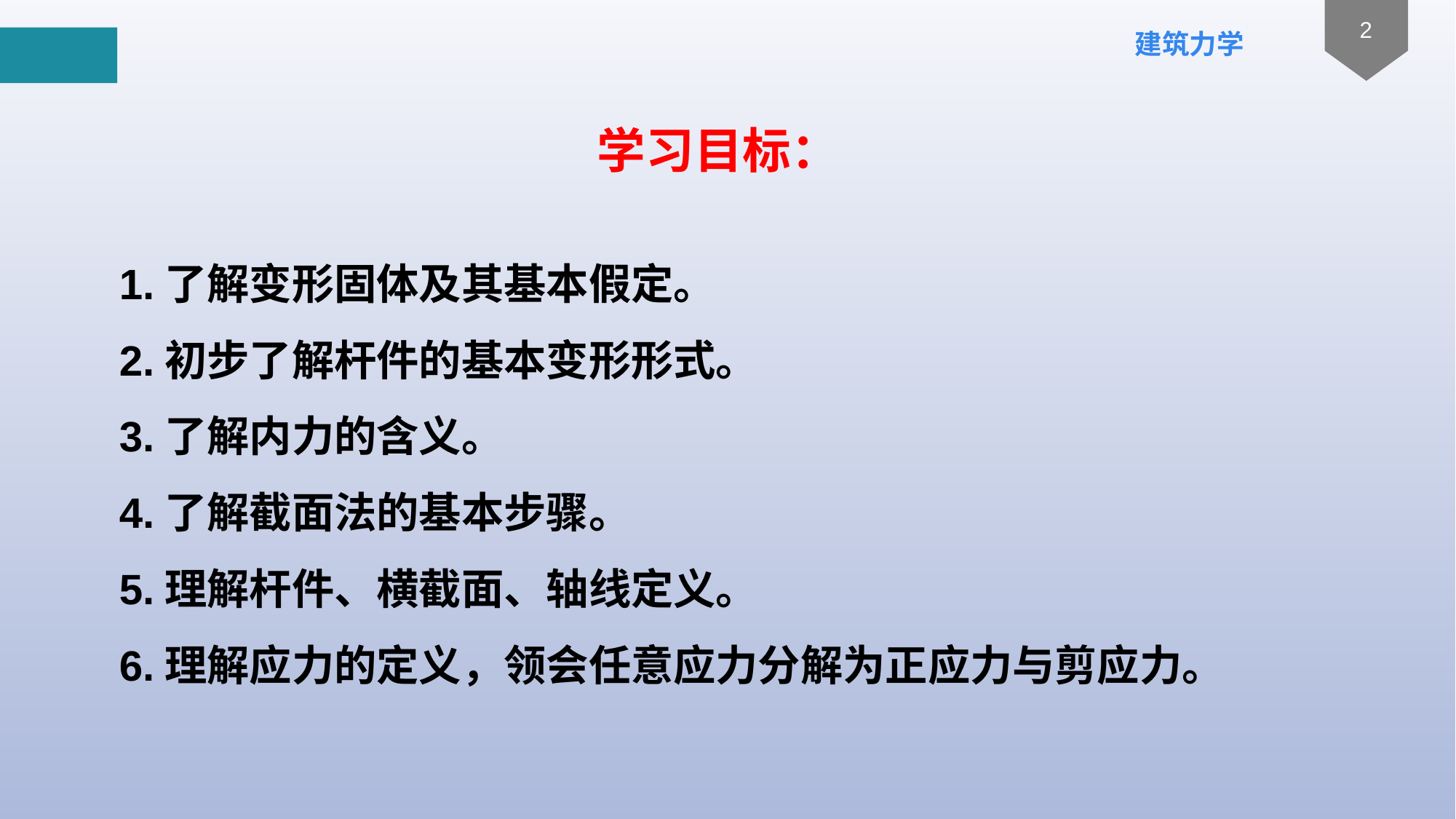

# 学习目标：
1.了解变形固体及其基本假定。
2.初步了解杆件的基本变形形式。
3.了解内力的含义。
4.了解截面法的基本步骤。
5.理解杆件、横截面、轴线定义。
6.理解应力的定义，领会任意应力分解为正应力与剪应力。